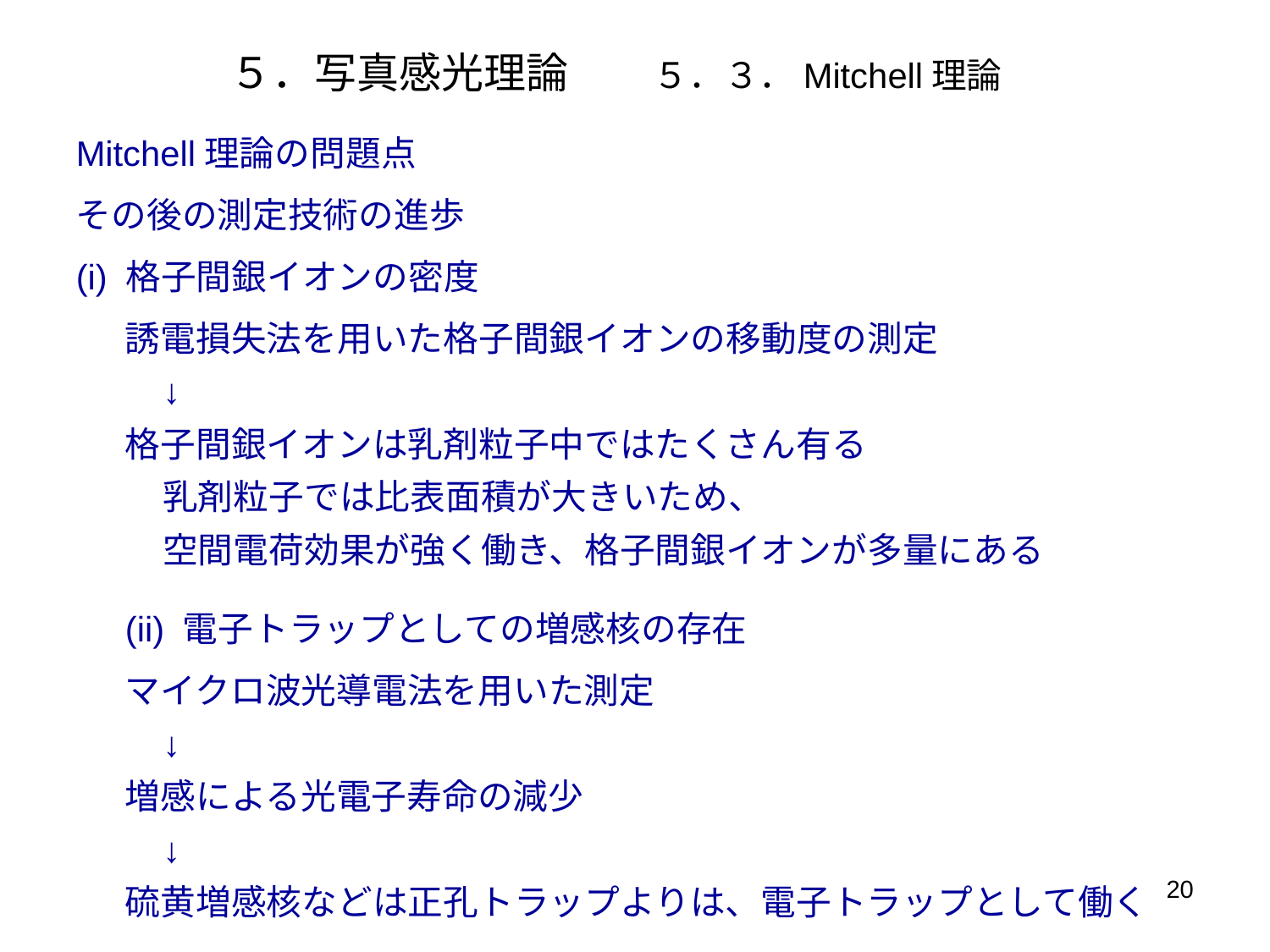

# ５．写真感光理論　　５．３．Mitchell理論
Mitchell理論の問題点
その後の測定技術の進歩
(i) 格子間銀イオンの密度
誘電損失法を用いた格子間銀イオンの移動度の測定
	↓
格子間銀イオンは乳剤粒子中ではたくさん有る
乳剤粒子では比表面積が大きいため、
空間電荷効果が強く働き、格子間銀イオンが多量にある
(ii) 電子トラップとしての増感核の存在
マイクロ波光導電法を用いた測定
	↓
増感による光電子寿命の減少
	↓
硫黄増感核などは正孔トラップよりは、電子トラップとして働く
20